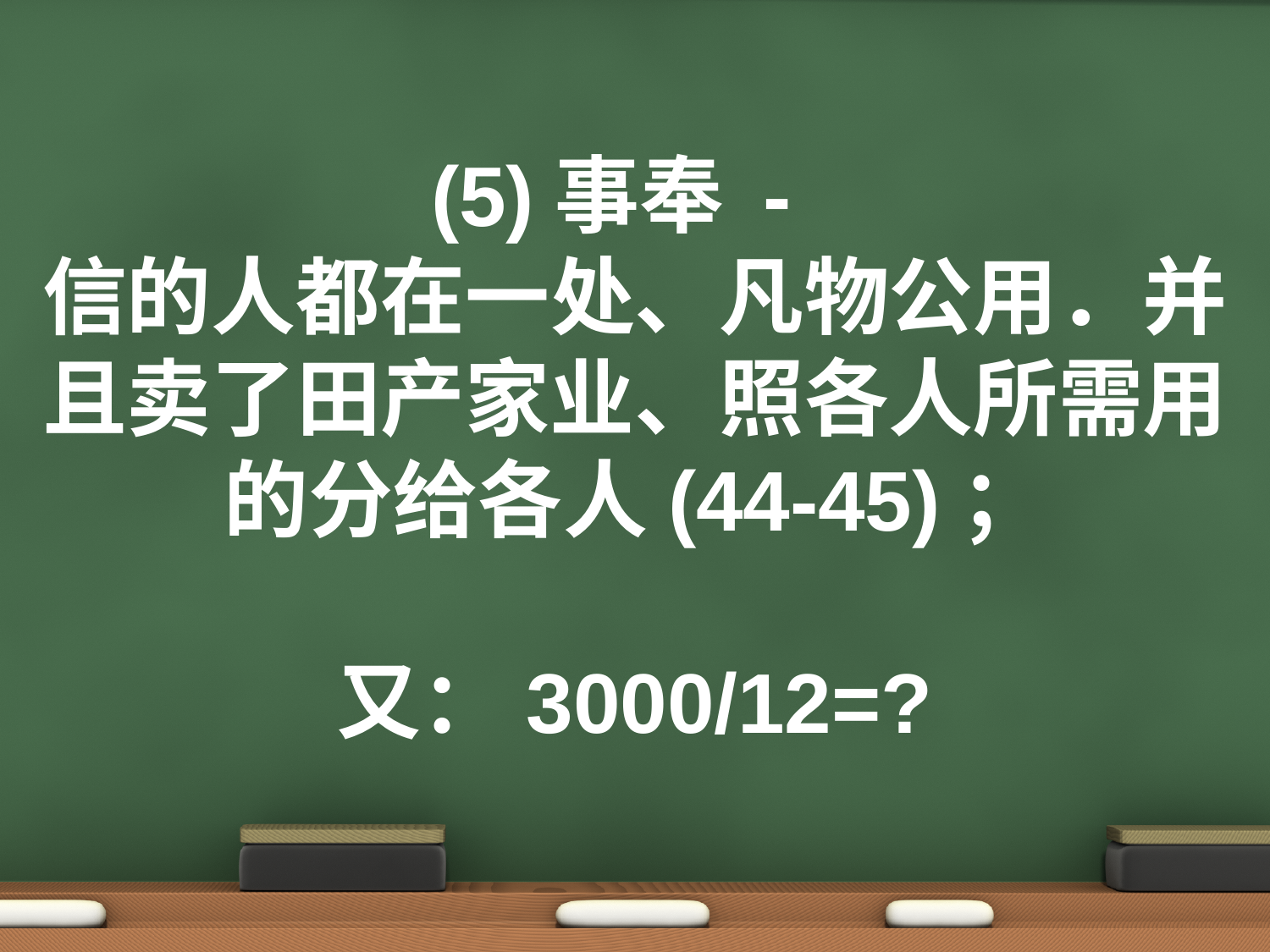

(5)事奉 -
信的人都在一处、凡物公用．并且卖了田产家业、照各人所需用的分给各人(44-45)；

又：3000/12=?